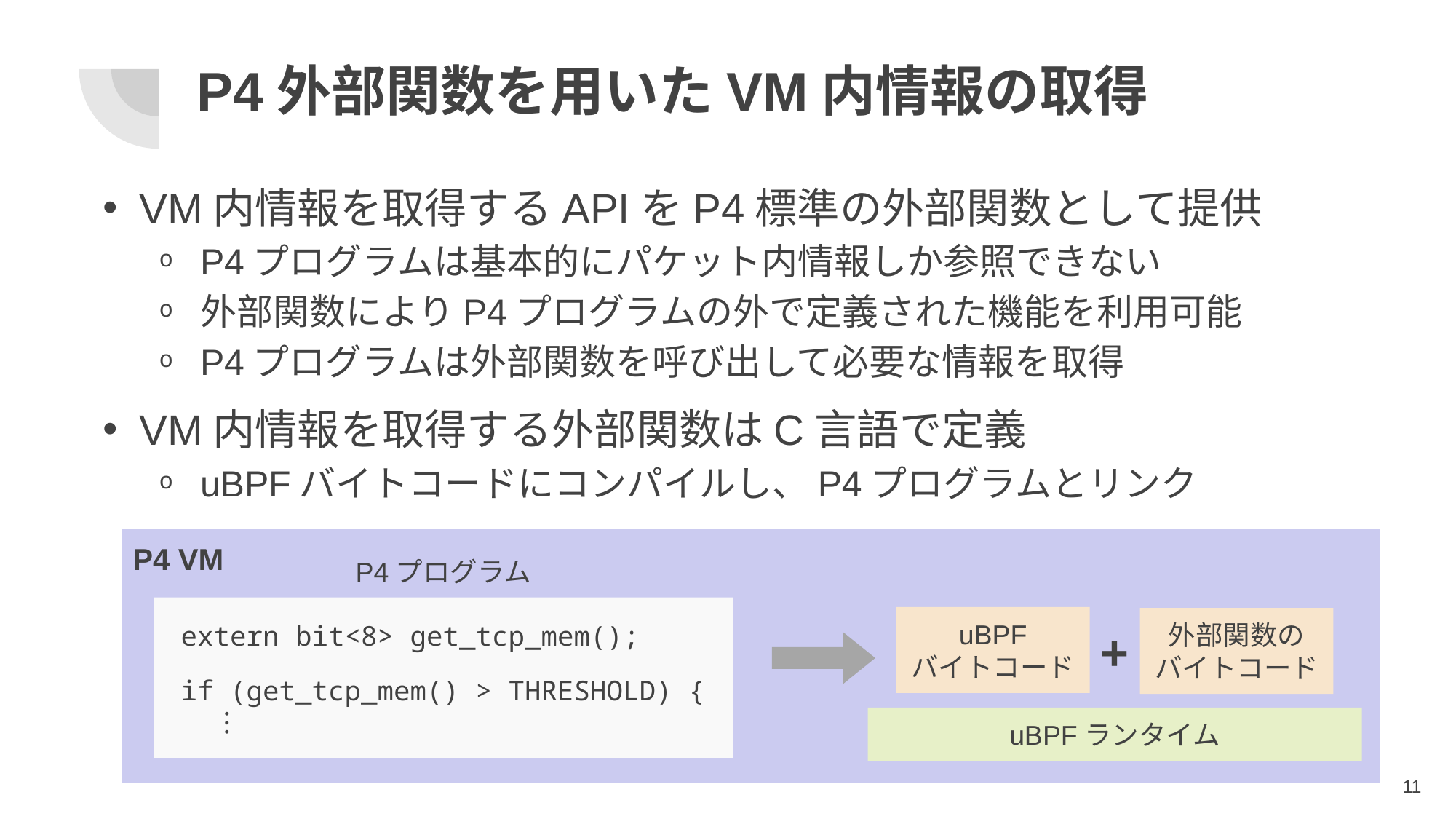

# P4外部関数を用いたVM内情報の取得
VM内情報を取得するAPIをP4標準の外部関数として提供
P4プログラムは基本的にパケット内情報しか参照できない
外部関数によりP4プログラムの外で定義された機能を利用可能
P4プログラムは外部関数を呼び出して必要な情報を取得

VM内情報を取得する外部関数はC言語で定義
uBPFバイトコードにコンパイルし、P4プログラムとリンク
P4 VM

P4プログラム

extern bit<8> get_tcp_mem();

if (get_tcp_mem() > THRESHOLD) {
  ︙
uBPF
バイトコード
外部関数の
バイトコード
+
uBPFランタイム

11